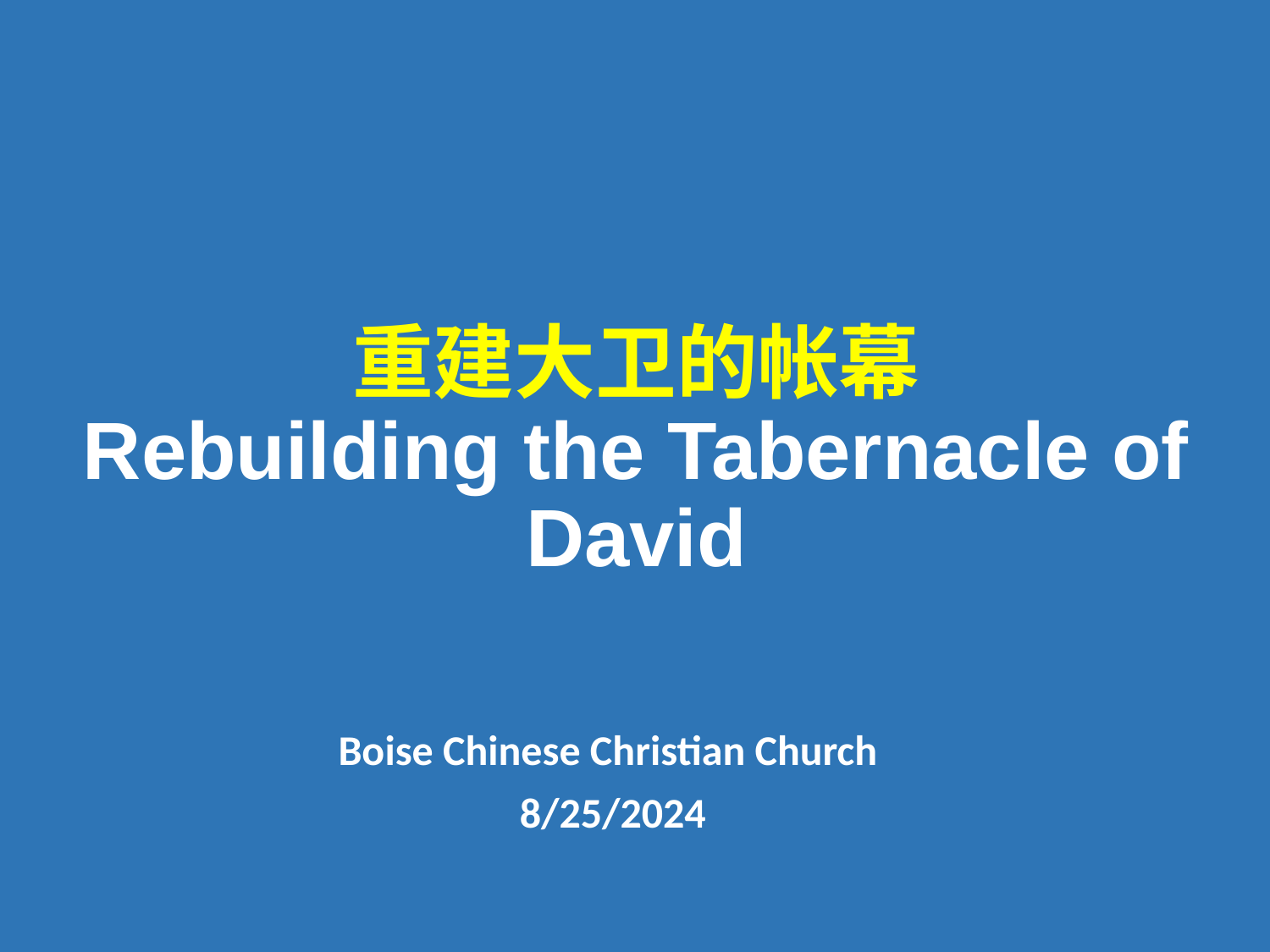

# 重建大卫的帐幕 Rebuilding the Tabernacle of David
Boise Chinese Christian Church
8/25/2024